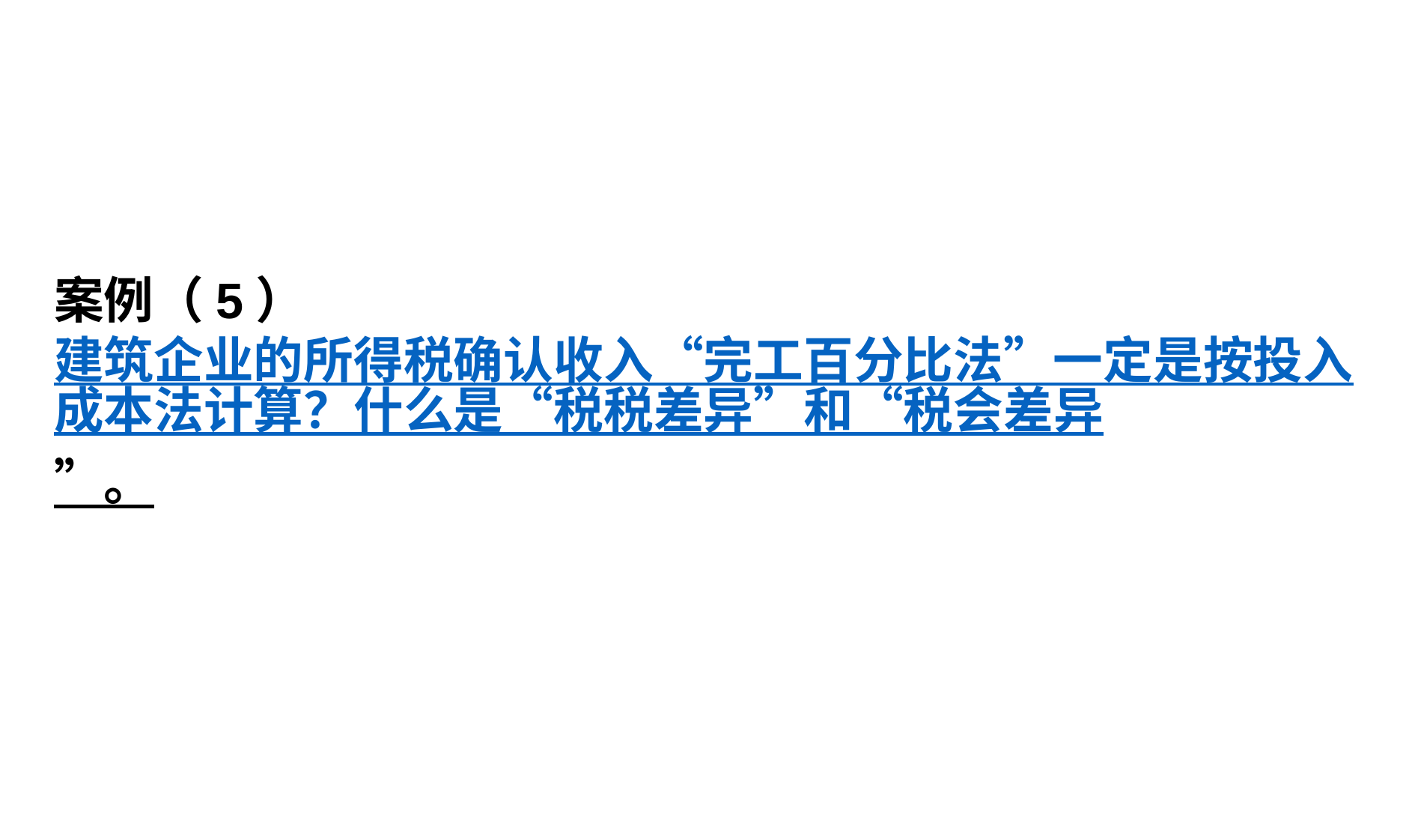

案例（5）建筑企业的所得税确认收入“完工百分比法”一定是按投入成本法计算？什么是“税税差异”和“税会差异”。